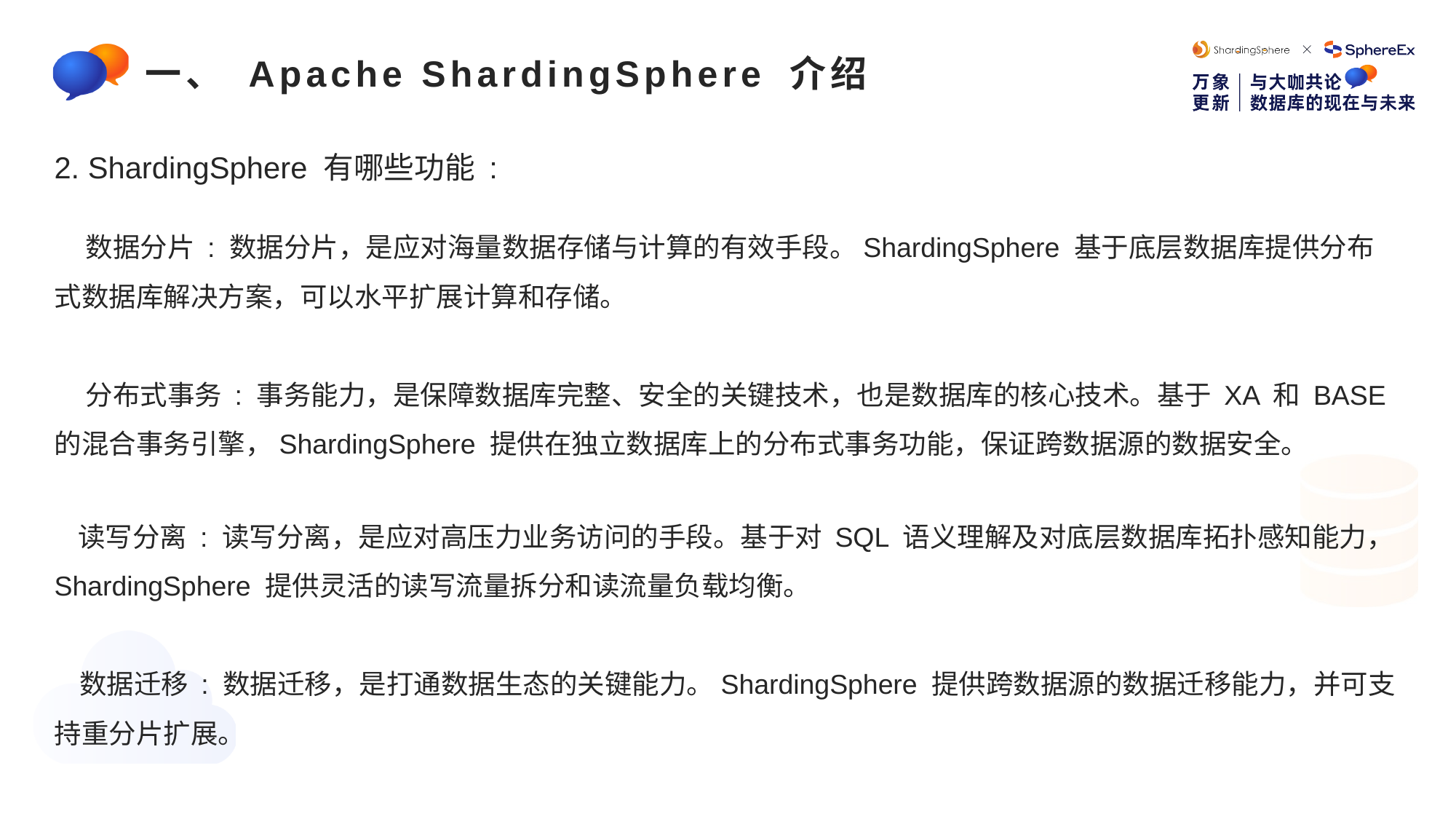

e7d195523061f1c0c2b73831c94a3edc981f60e396d3e182073EE1468018468A7F192AE5E5CD515B6C3125F8AF6E4EE646174E8CF0B46FD19828DCE8CDA3B3A044A74F0E769C5FA8CB87AB6FC303C8BA3785FAC64AF5424764E128FECAE4CC727650C04623638EBB0E38E204334561D5C6A1F0CAD760F6FBB7D9E209A4CCD06739B0CBDF42479AA5F56606813F7B2771
一、 Apache ShardingSphere 介绍
2. ShardingSphere 有哪些功能 :

    数据分片 : 数据分片，是应对海量数据存储与计算的有效手段。ShardingSphere 基于底层数据库提供分布式数据库解决方案，可以水平扩展计算和存储。

    分布式事务 : 事务能力，是保障数据库完整、安全的关键技术，也是数据库的核心技术。基于 XA 和 BASE 的混合事务引擎，ShardingSphere 提供在独立数据库上的分布式事务功能，保证跨数据源的数据安全。

    读写分离 : 读写分离，是应对高压力业务访问的手段。基于对 SQL 语义理解及对底层数据库拓扑感知能力，ShardingSphere 提供灵活的读写流量拆分和读流量负载均衡。

   数据迁移 : 数据迁移，是打通数据生态的关键能力。ShardingSphere 提供跨数据源的数据迁移能力，并可支持重分片扩展。